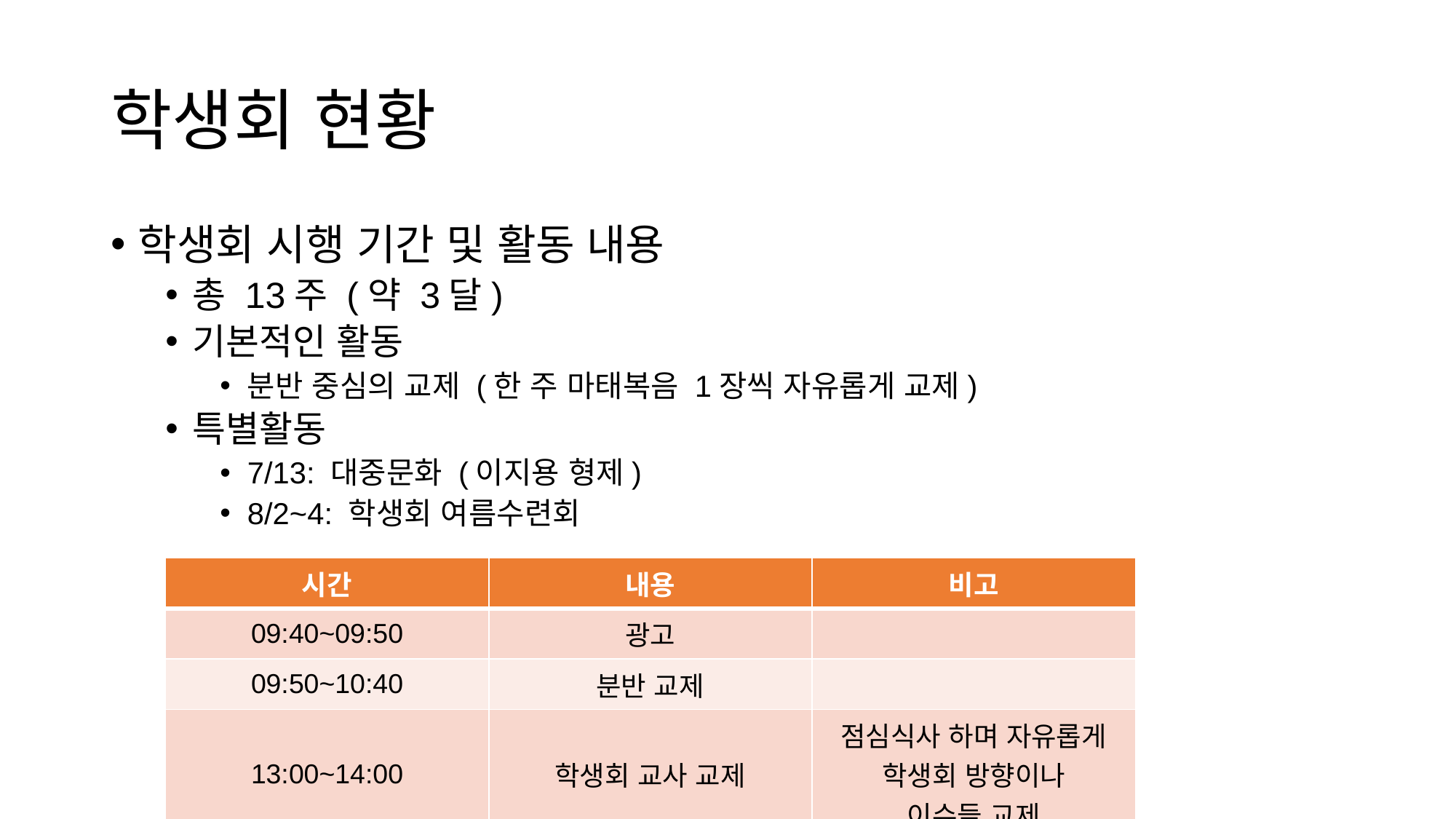

# 학생회 현황
학생회 시행 기간 및 활동 내용
총 13주 (약 3달)
기본적인 활동
분반 중심의 교제 (한 주 마태복음 1장씩 자유롭게 교제)
특별활동
7/13: 대중문화 (이지용 형제)
8/2~4: 학생회 여름수련회

| 시간 | 내용 | 비고 |
| --- | --- | --- |
| 09:40~09:50 | 광고 |  |
| 09:50~10:40 | 분반 교제 |  |
| 13:00~14:00 | 학생회 교사 교제 | 점심식사 하며 자유롭게 학생회 방향이나 이슈들 교제 |